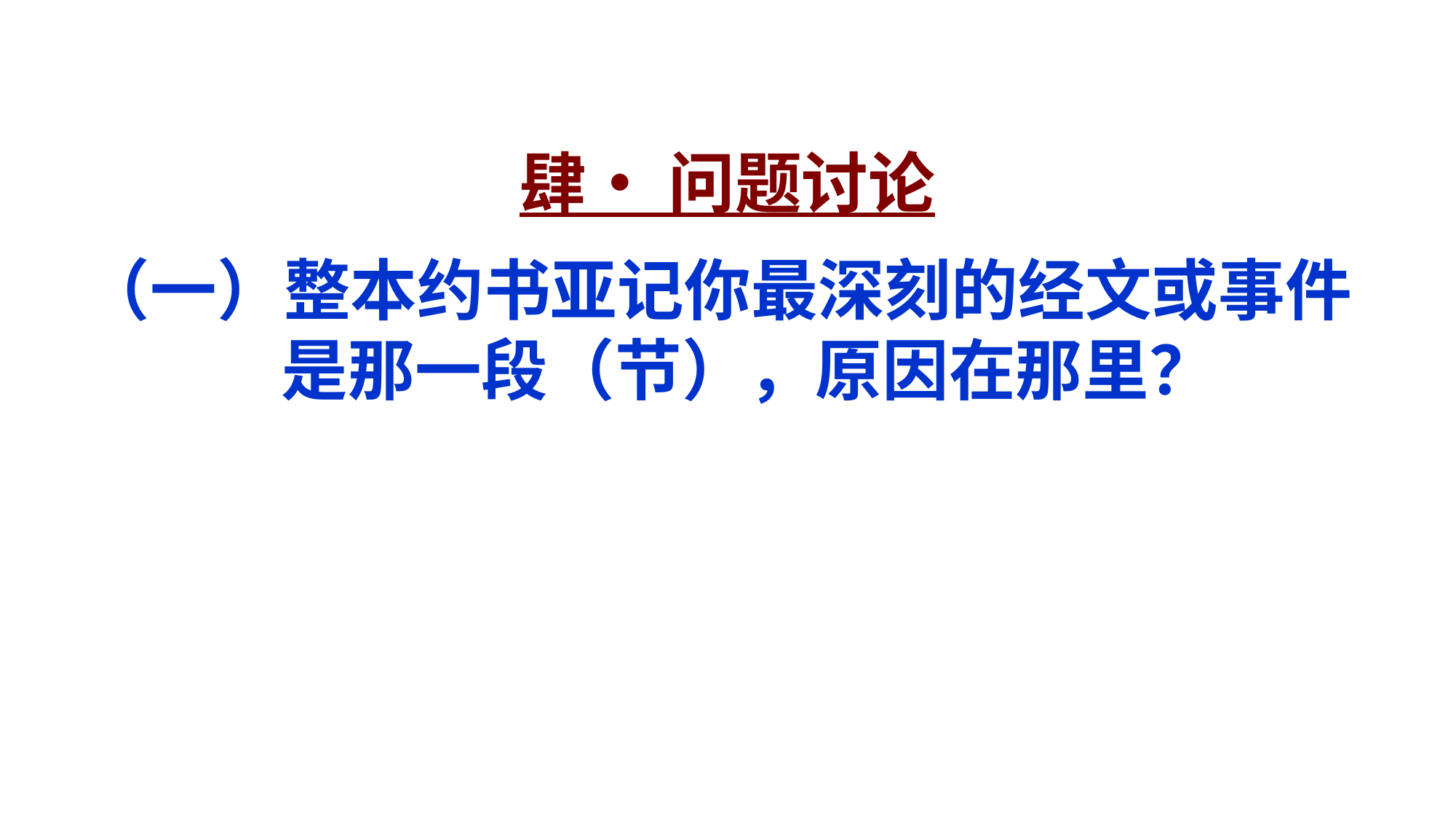

肆‧ 问题讨论
（一）整本约书亚记你最深刻的经文或事件是那一段（节），原因在那里？